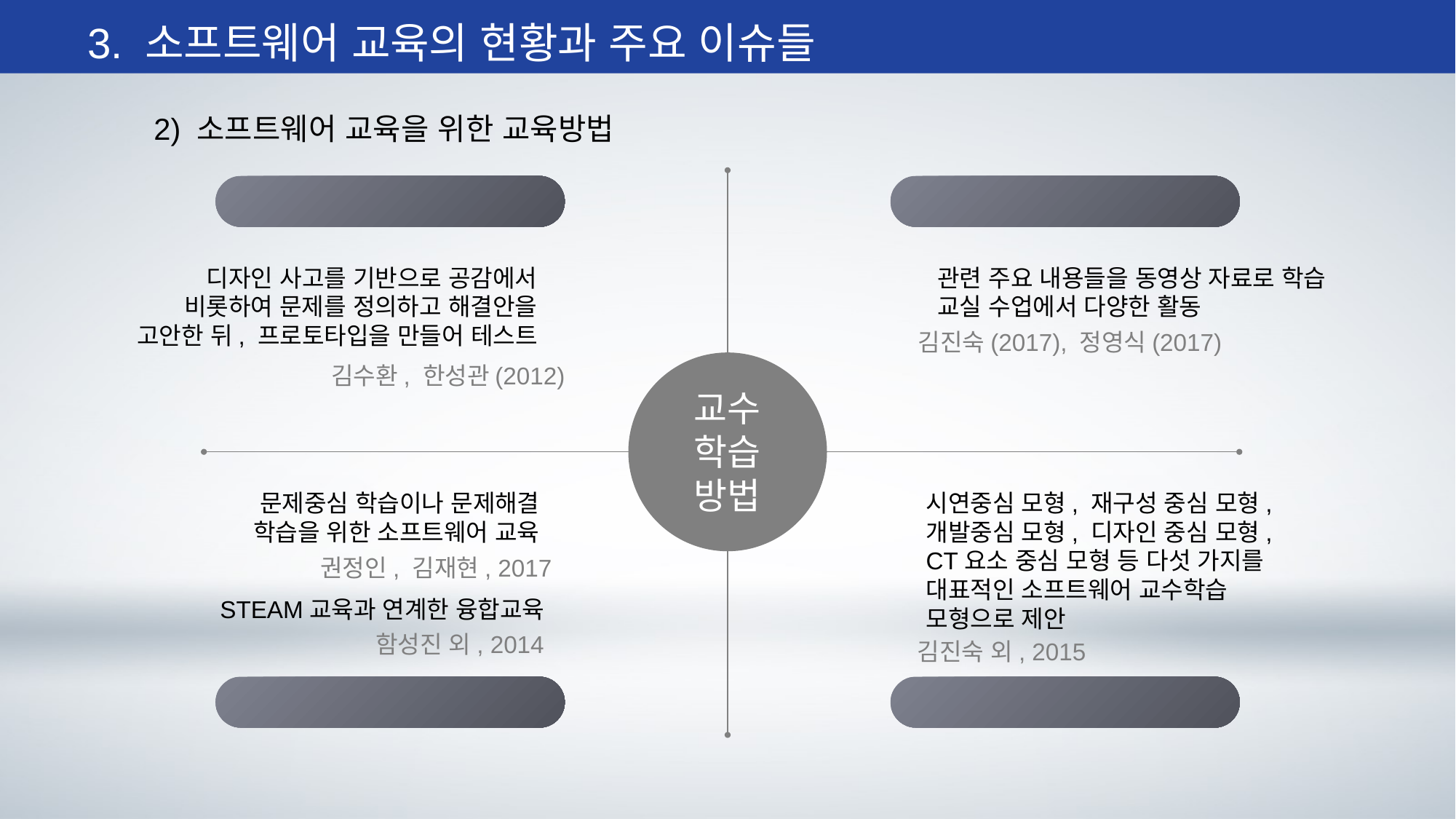

3. 소프트웨어 교육의 현황과 주요 이슈들
2) 소프트웨어 교육을 위한 교육방법
디자인 기반 학습
블랜디드 러닝, 플립러닝
디자인 사고를 기반으로 공감에서
비롯하여 문제를 정의하고 해결안을
고안한 뒤, 프로토타입을 만들어 테스트
관련 주요 내용들을 동영상 자료로 학습
교실 수업에서 다양한 활동
김진숙(2017), 정영식(2017)

김수환, 한성관(2012)
교수
학습
방법
시연중심 모형, 재구성 중심 모형,
개발중심 모형, 디자인 중심 모형,
CT요소 중심 모형 등 다섯 가지를
대표적인 소프트웨어 교수학습
모형으로 제안
문제중심 학습이나 문제해결
학습을 위한 소프트웨어 교육
권정인, 김재현, 2017
STEAM교육과 연계한 융합교육
함성진 외, 2014
김진숙 외, 2015
문제중심학습, 융합교육
한국교육학술정보원